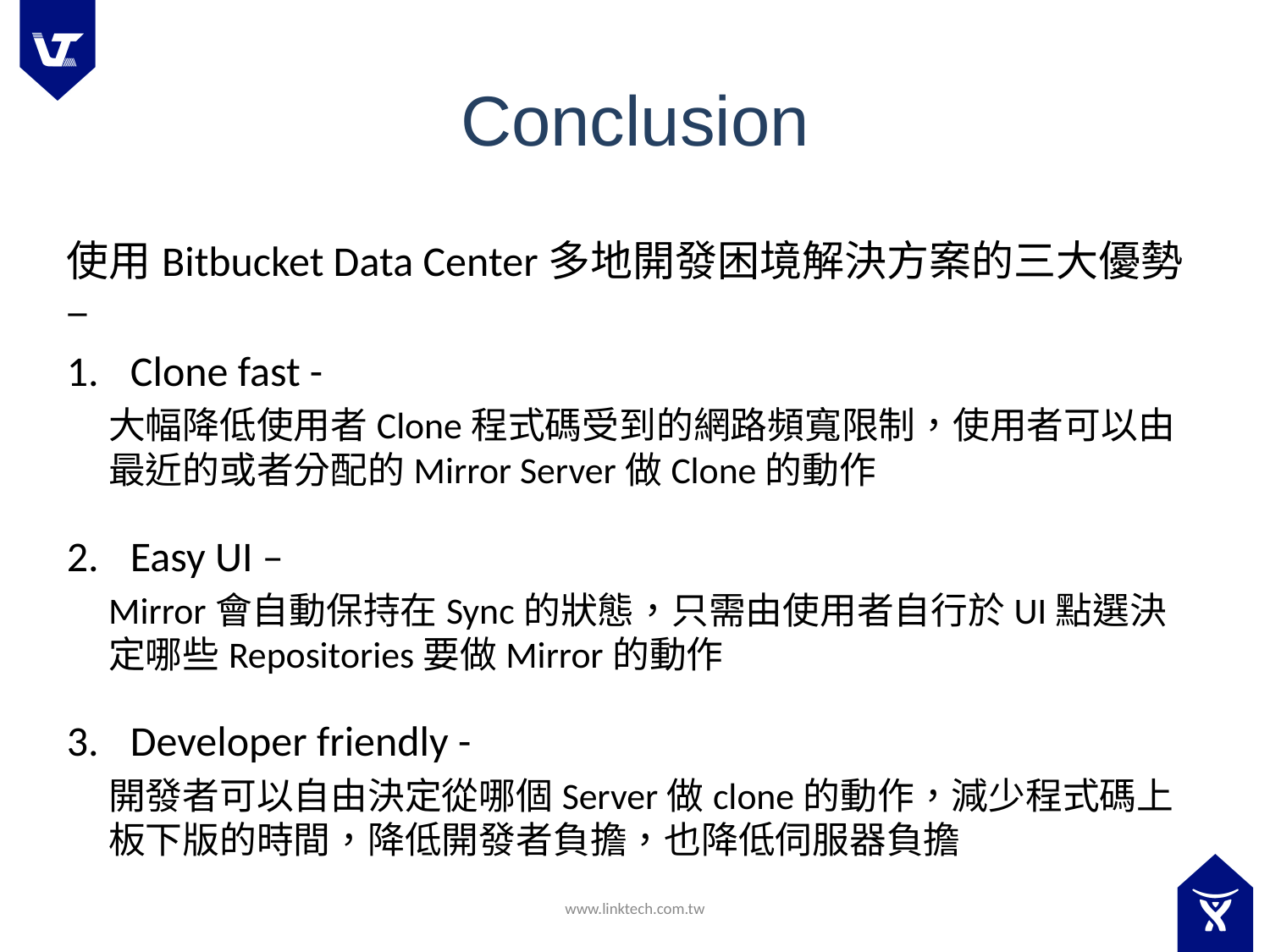

# Conclusion
使用Bitbucket Data Center多地開發困境解決方案的三大優勢 –
Clone fast -
大幅降低使用者Clone程式碼受到的網路頻寬限制，使用者可以由最近的或者分配的Mirror Server做Clone的動作

Easy UI –
Mirror會自動保持在Sync的狀態，只需由使用者自行於UI點選決定哪些Repositories要做Mirror的動作

Developer friendly -
開發者可以自由決定從哪個Server做clone的動作，減少程式碼上板下版的時間，降低開發者負擔，也降低伺服器負擔
www.linktech.com.tw